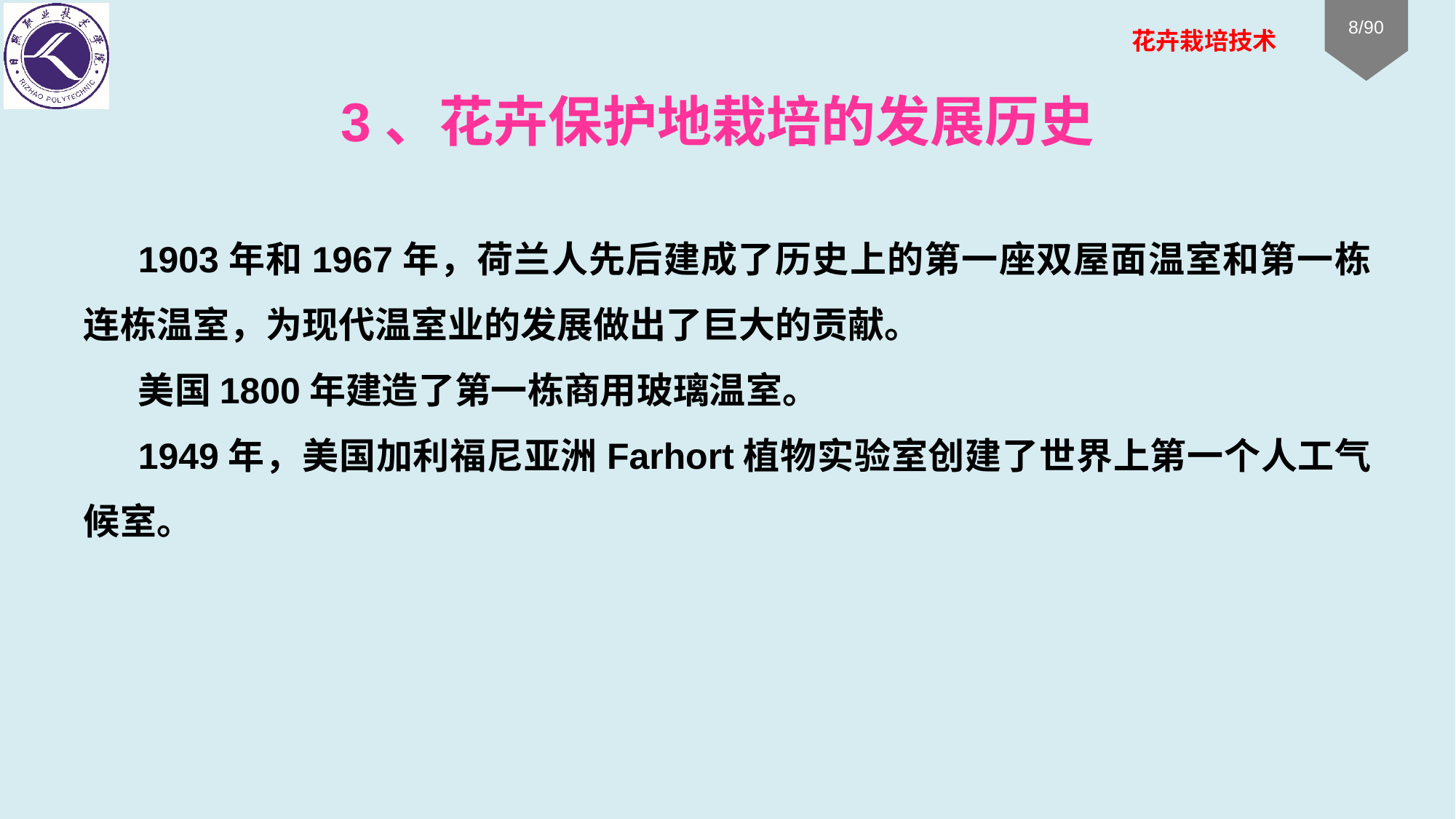

# 3、花卉保护地栽培的发展历史
1903年和1967年，荷兰人先后建成了历史上的第一座双屋面温室和第一栋连栋温室，为现代温室业的发展做出了巨大的贡献。
美国1800年建造了第一栋商用玻璃温室。
1949年，美国加利福尼亚洲Farhort植物实验室创建了世界上第一个人工气候室。